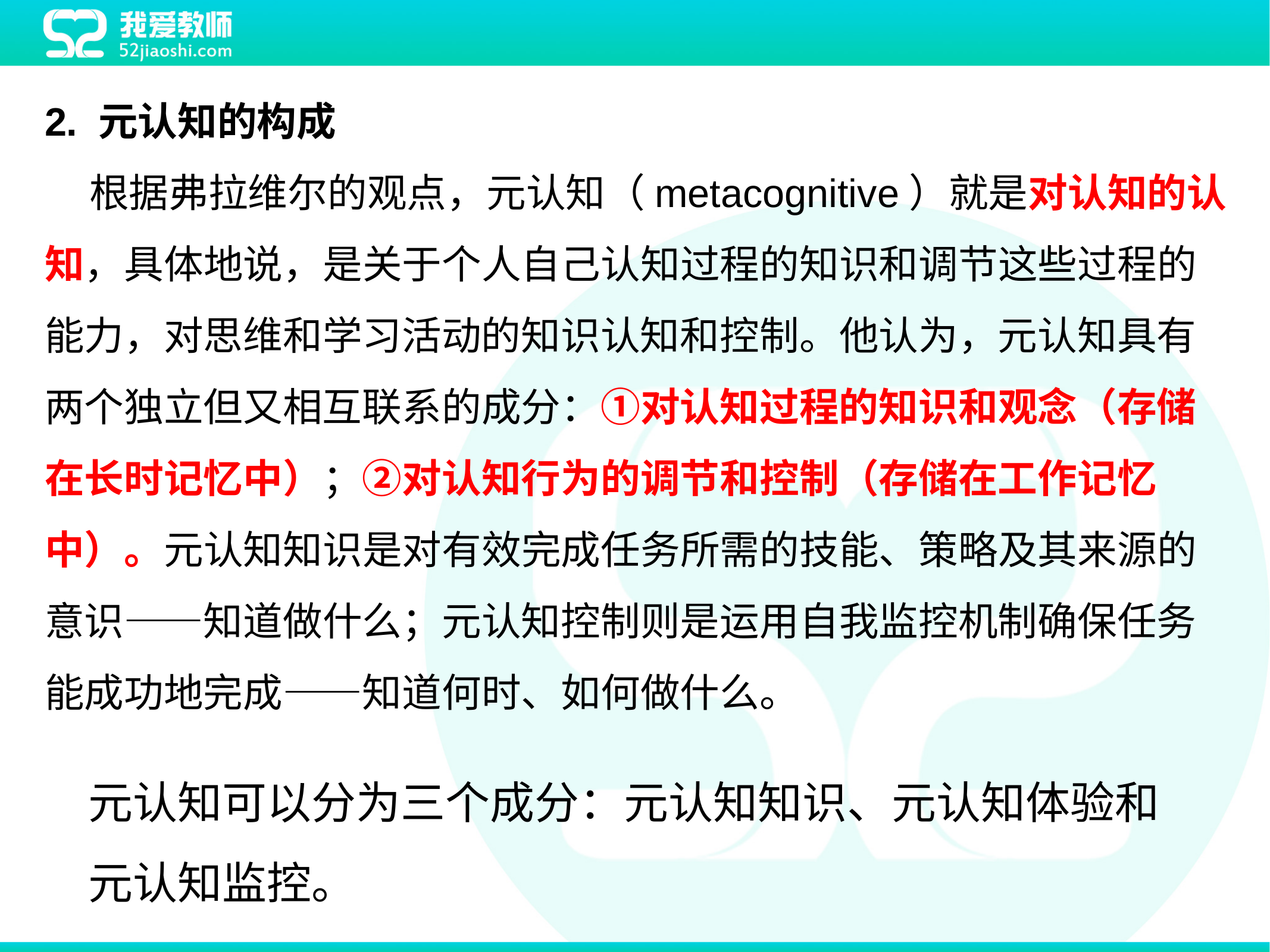

2. 元认知的构成
根据弗拉维尔的观点，元认知（metacognitive）就是对认知的认知，具体地说，是关于个人自己认知过程的知识和调节这些过程的能力，对思维和学习活动的知识认知和控制。他认为，元认知具有两个独立但又相互联系的成分：①对认知过程的知识和观念（存储在长时记忆中）；②对认知行为的调节和控制（存储在工作记忆中）。元认知知识是对有效完成任务所需的技能、策略及其来源的意识——知道做什么；元认知控制则是运用自我监控机制确保任务能成功地完成——知道何时、如何做什么。
元认知可以分为三个成分：元认知知识、元认知体验和元认知监控。